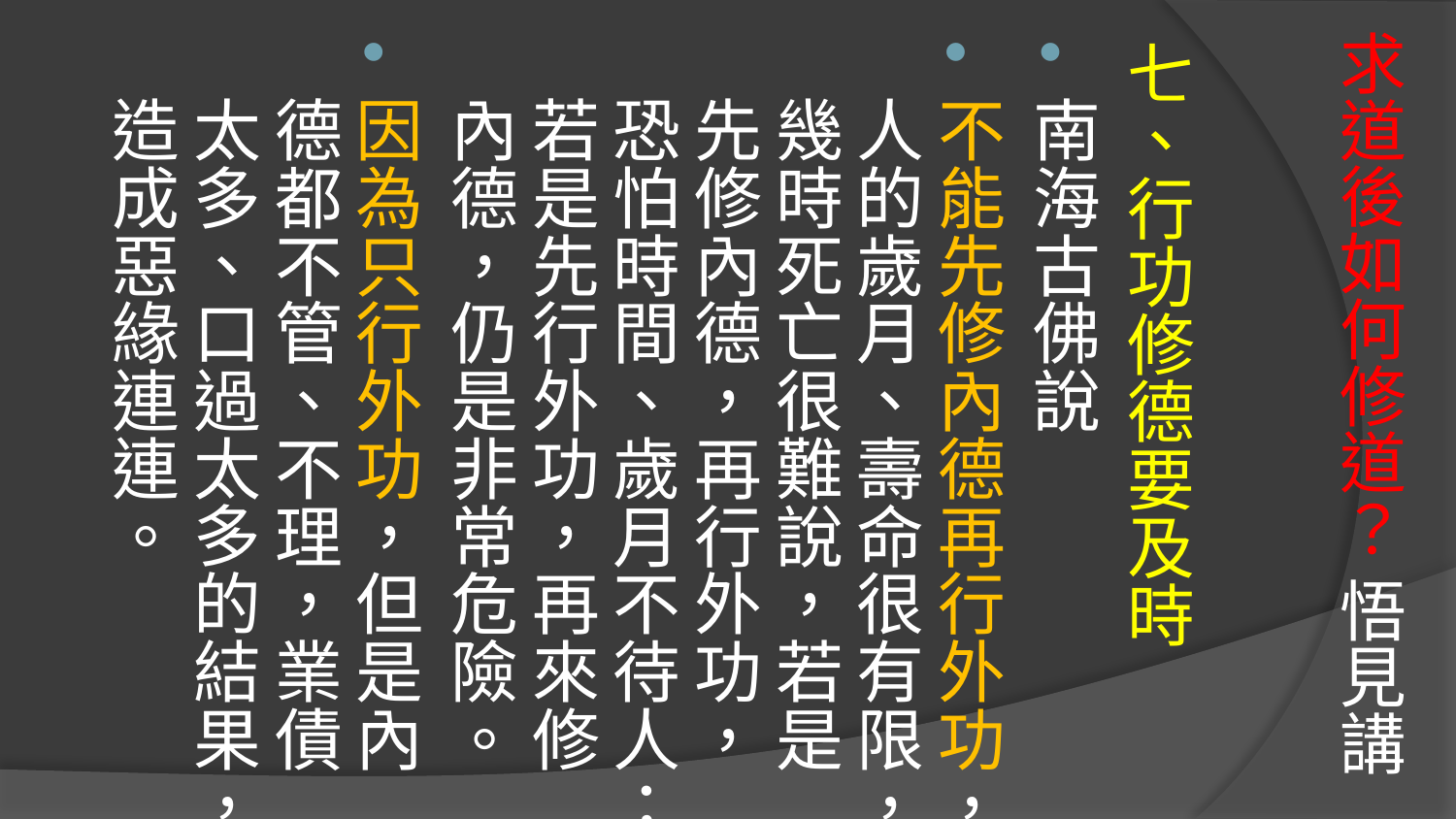

七、行功修德要及時
南海古佛說
不能先修內德再行外功，人的歲月、壽命很有限，幾時死亡很難說，若是先修內德，再行外功，恐怕時間、歲月不待人；若是先行外功，再來修內德，仍是非常危險。
因為只行外功，但是內德都不管、不理，業債太多、口過太多的結果，造成惡緣連連。

# 求道後如何修道？ 悟見講